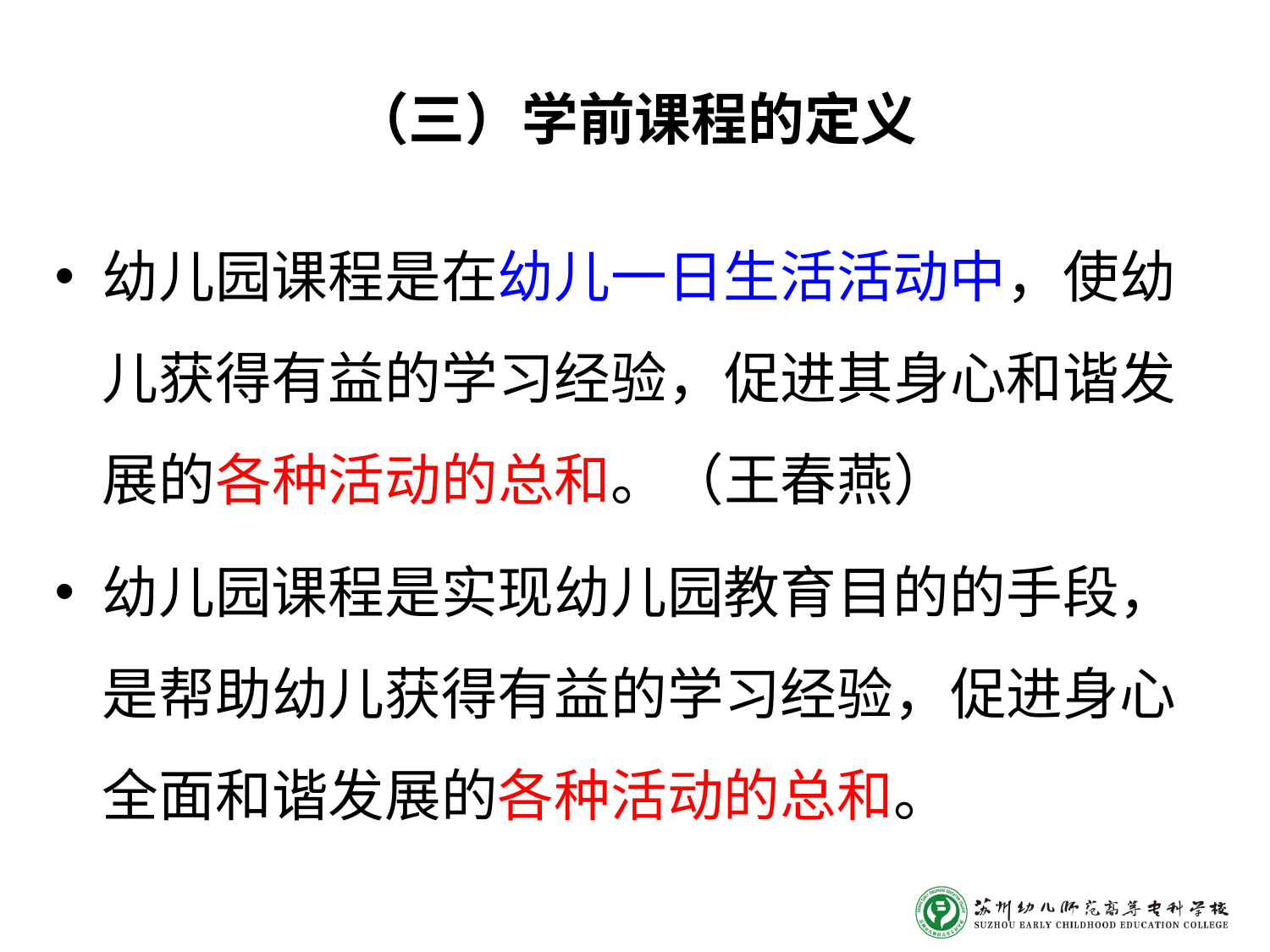

（三）学前课程的定义
幼儿园课程是在幼儿一日生活活动中，使幼儿获得有益的学习经验，促进其身心和谐发展的各种活动的总和。（王春燕）
幼儿园课程是实现幼儿园教育目的的手段，是帮助幼儿获得有益的学习经验，促进身心全面和谐发展的各种活动的总和。